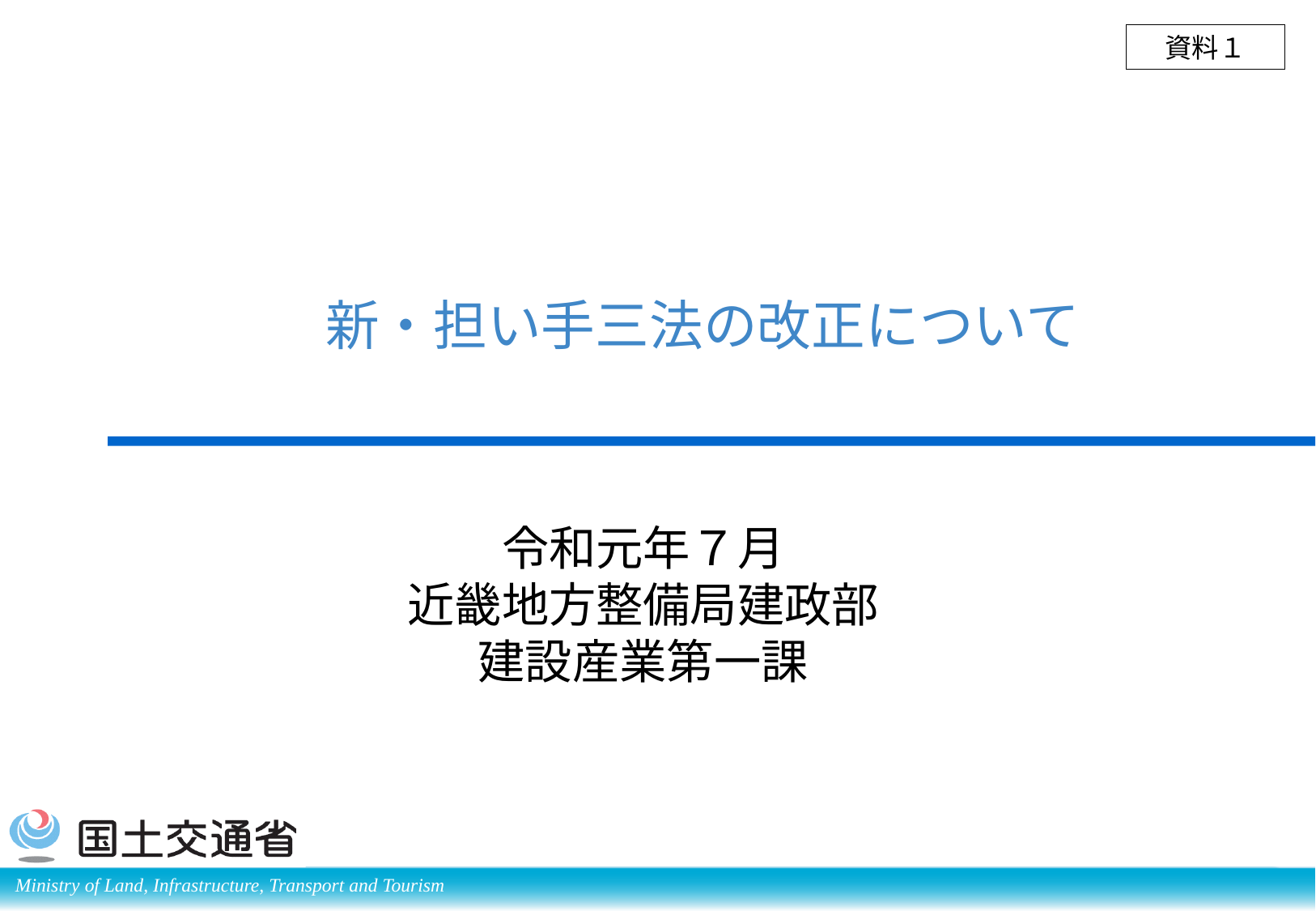

資料１
# 新・担い手三法の改正について
令和元年７月
近畿地方整備局建政部
建設産業第一課